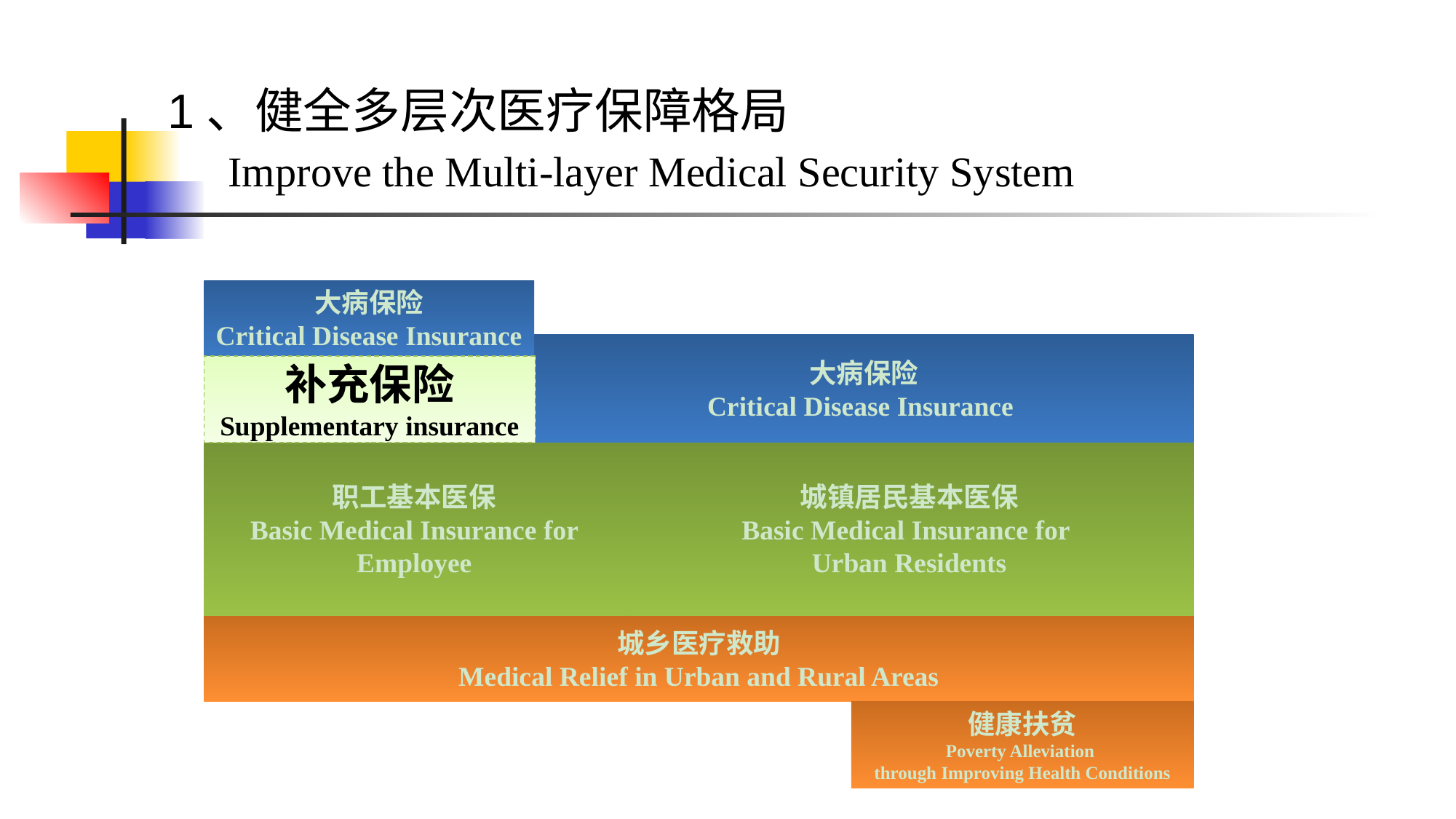

#
1、健全多层次医疗保障格局
    Improve the Multi-layer Medical Security System
大病保险
Critical Disease Insurance
大病保险
Critical Disease Insurance
补充保险
Supplementary insurance
职工基本医保
Basic Medical Insurance for Employee
城镇居民基本医保
Basic Medical Insurance for
Urban Residents
城乡医疗救助
Medical Relief in Urban and Rural Areas
健康扶贫
Poverty Alleviation
through Improving Health Conditions